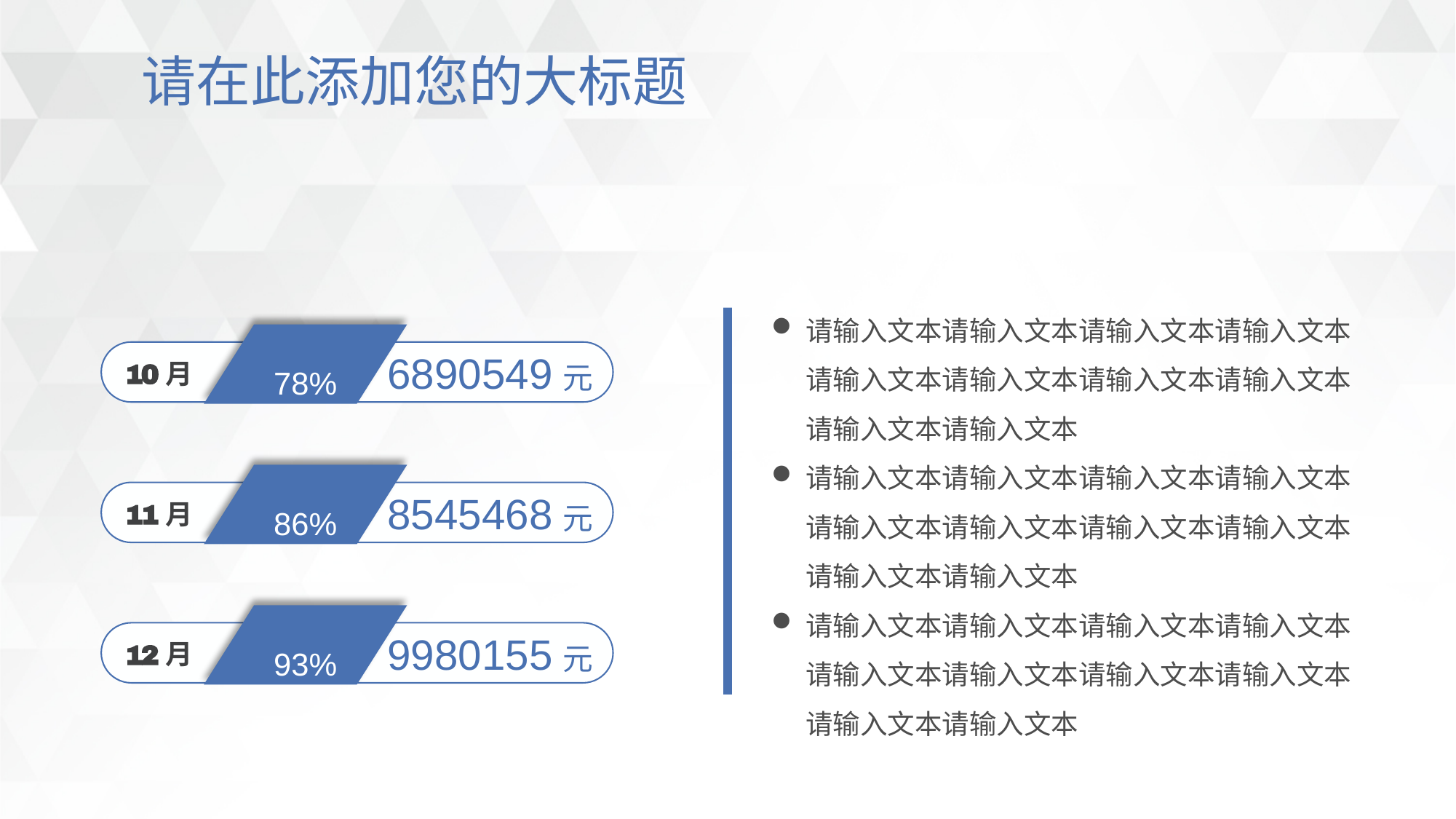

# 请在此添加您的大标题
请输入文本请输入文本请输入文本请输入文本请输入文本请输入文本请输入文本请输入文本请输入文本请输入文本
请输入文本请输入文本请输入文本请输入文本请输入文本请输入文本请输入文本请输入文本请输入文本请输入文本
请输入文本请输入文本请输入文本请输入文本请输入文本请输入文本请输入文本请输入文本请输入文本请输入文本

78%
6890549元
10月
86%
8545468元
11月
93%
9980155元
12月